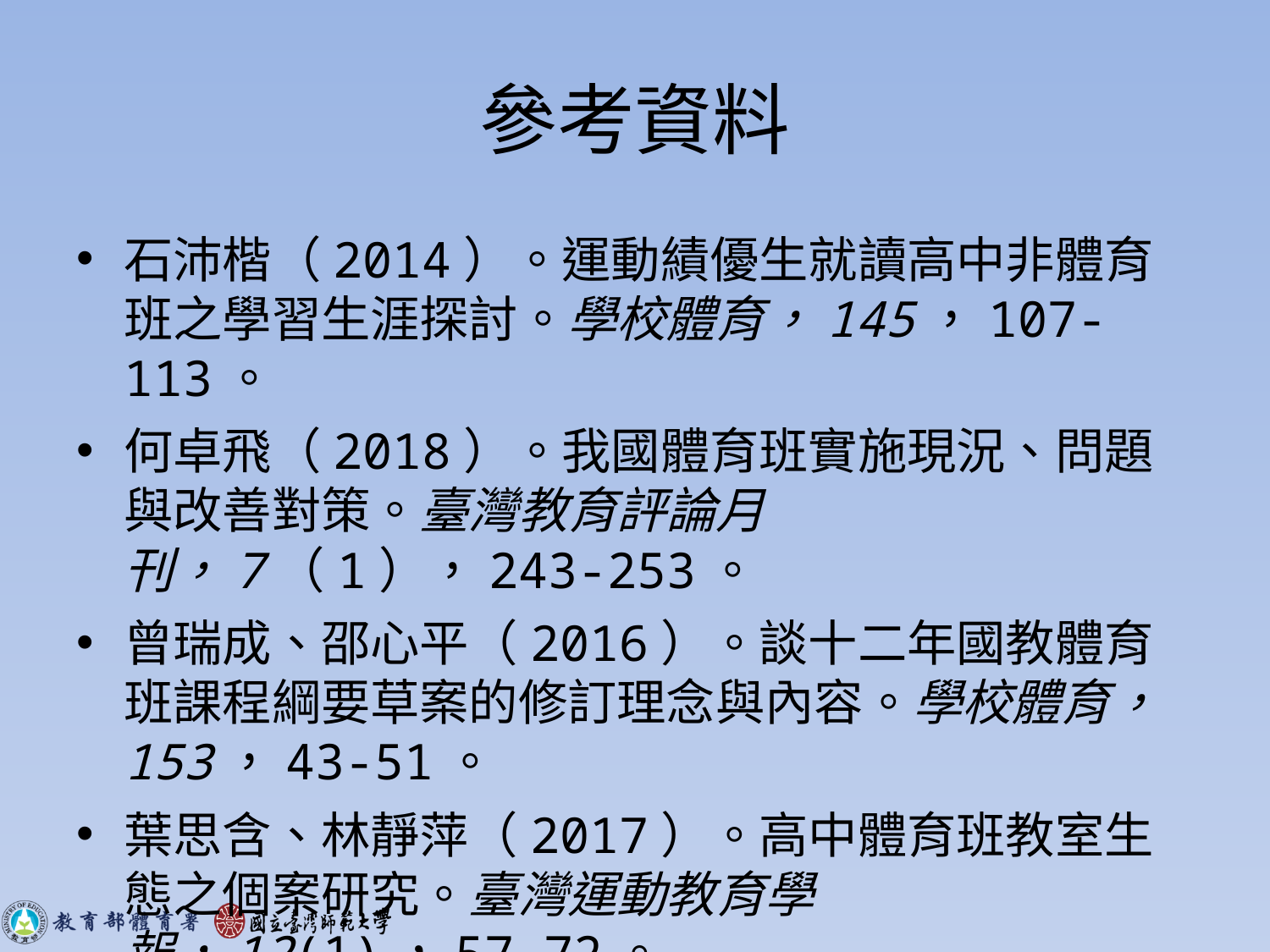

# 參考資料
石沛楷（2014）。運動績優生就讀高中非體育班之學習生涯探討。學校體育，145，107-113。
何卓飛（2018）。我國體育班實施現況、問題與改善對策。臺灣教育評論月刊，7（1），243-253。
曾瑞成、邵心平（2016）。談十二年國教體育班課程綱要草案的修訂理念與內容。學校體育，153，43-51。
葉思含、林靜萍（2017）。高中體育班教室生態之個案研究。臺灣運動教育學報，12(1)，57-72。